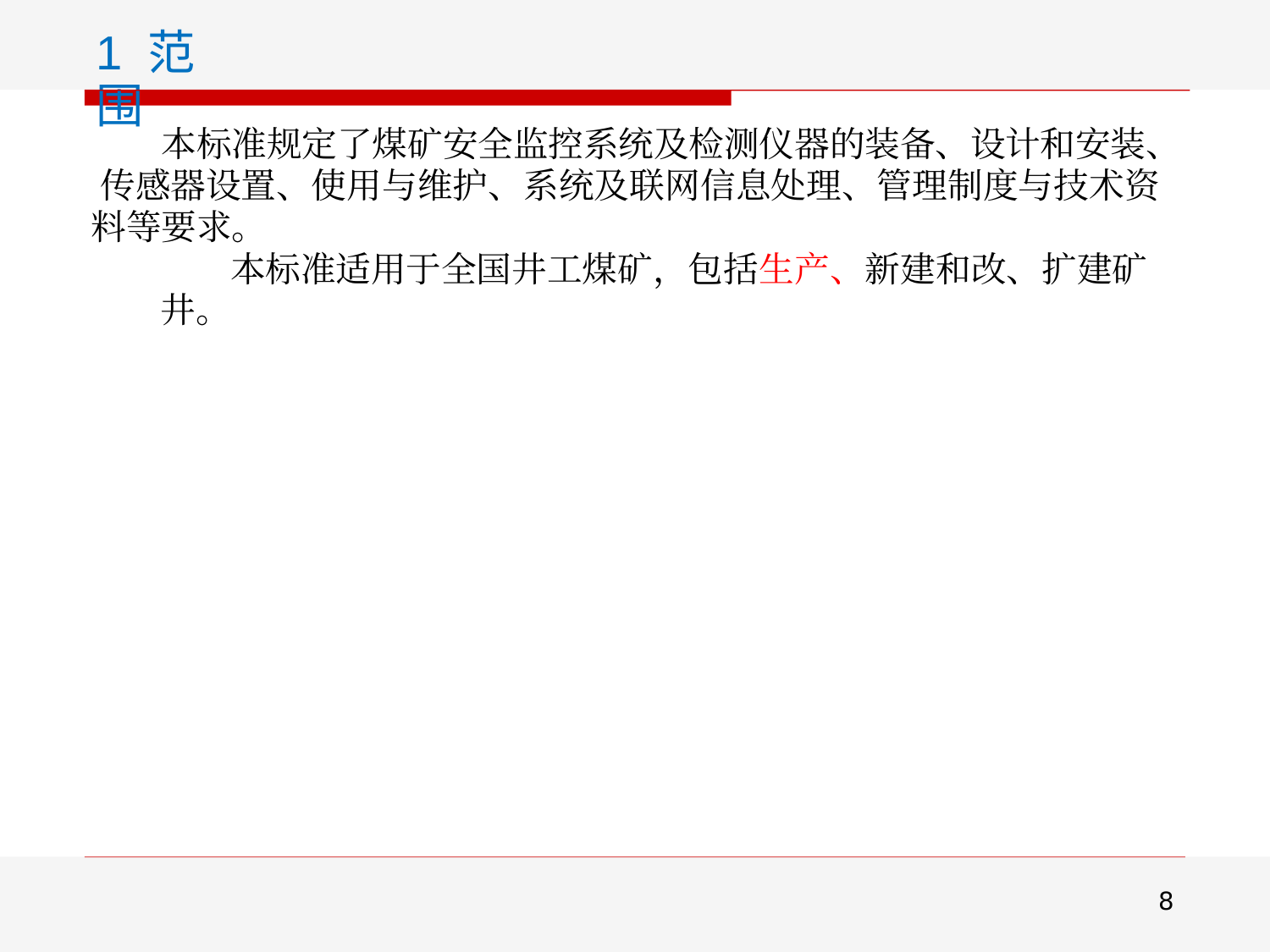

1 范围

本标准规定了煤矿安全监控系统及检测仪器的装备、设计和安装、 传感器设置、使用与维护、系统及联网信息处理、管理制度与技术资 料等要求。
本标准适用于全国井工煤矿，包括生产、新建和改、扩建矿井。

8